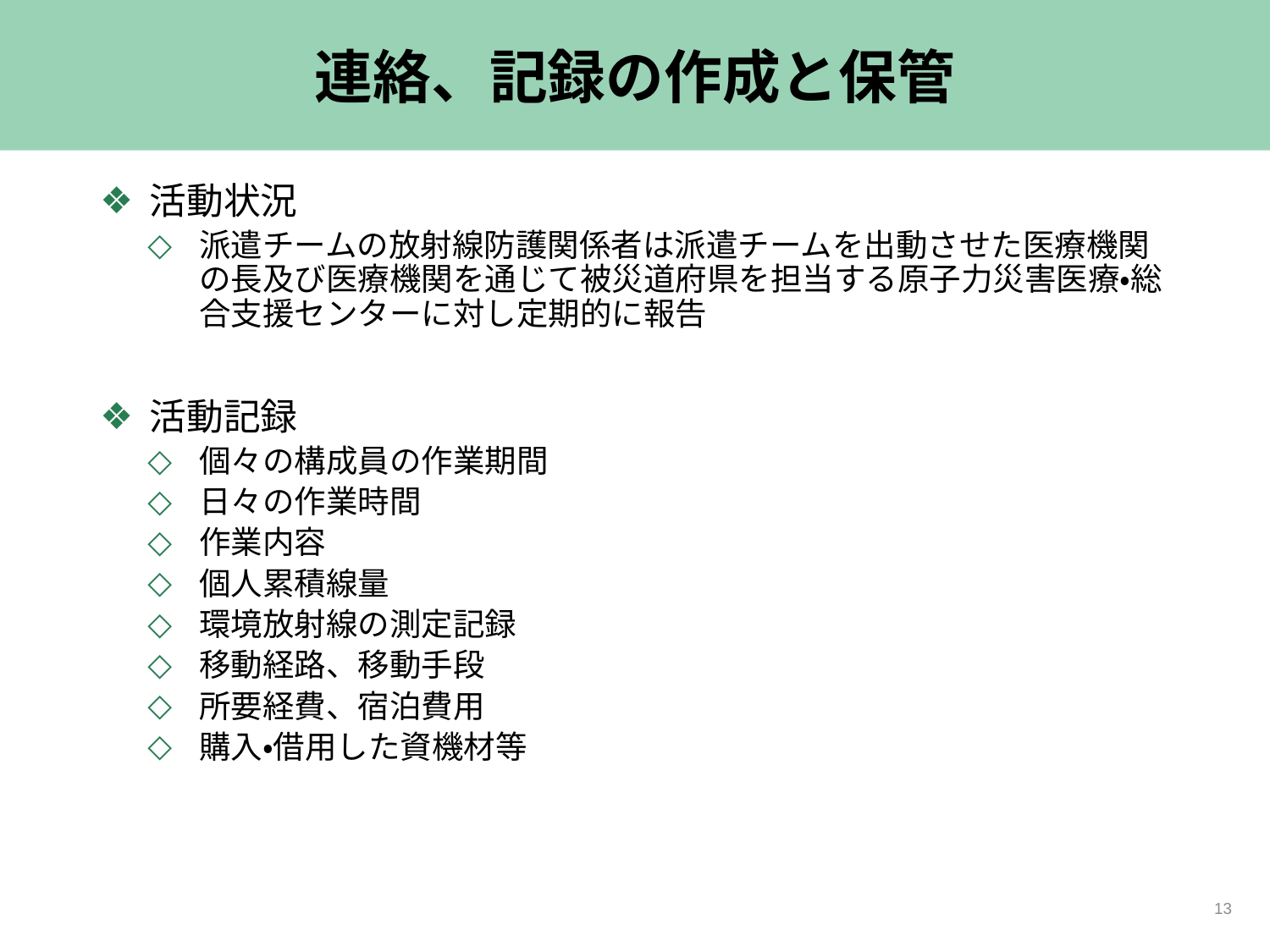

# 連絡、記録の作成と保管
活動状況
派遣チームの放射線防護関係者は派遣チームを出動させた医療機関の長及び医療機関を通じて被災道府県を担当する原子力災害医療・総合支援センターに対し定期的に報告

活動記録
個々の構成員の作業期間
日々の作業時間
作業内容
個人累積線量
環境放射線の測定記録
移動経路、移動手段
所要経費、宿泊費用
購入・借用した資機材等
13